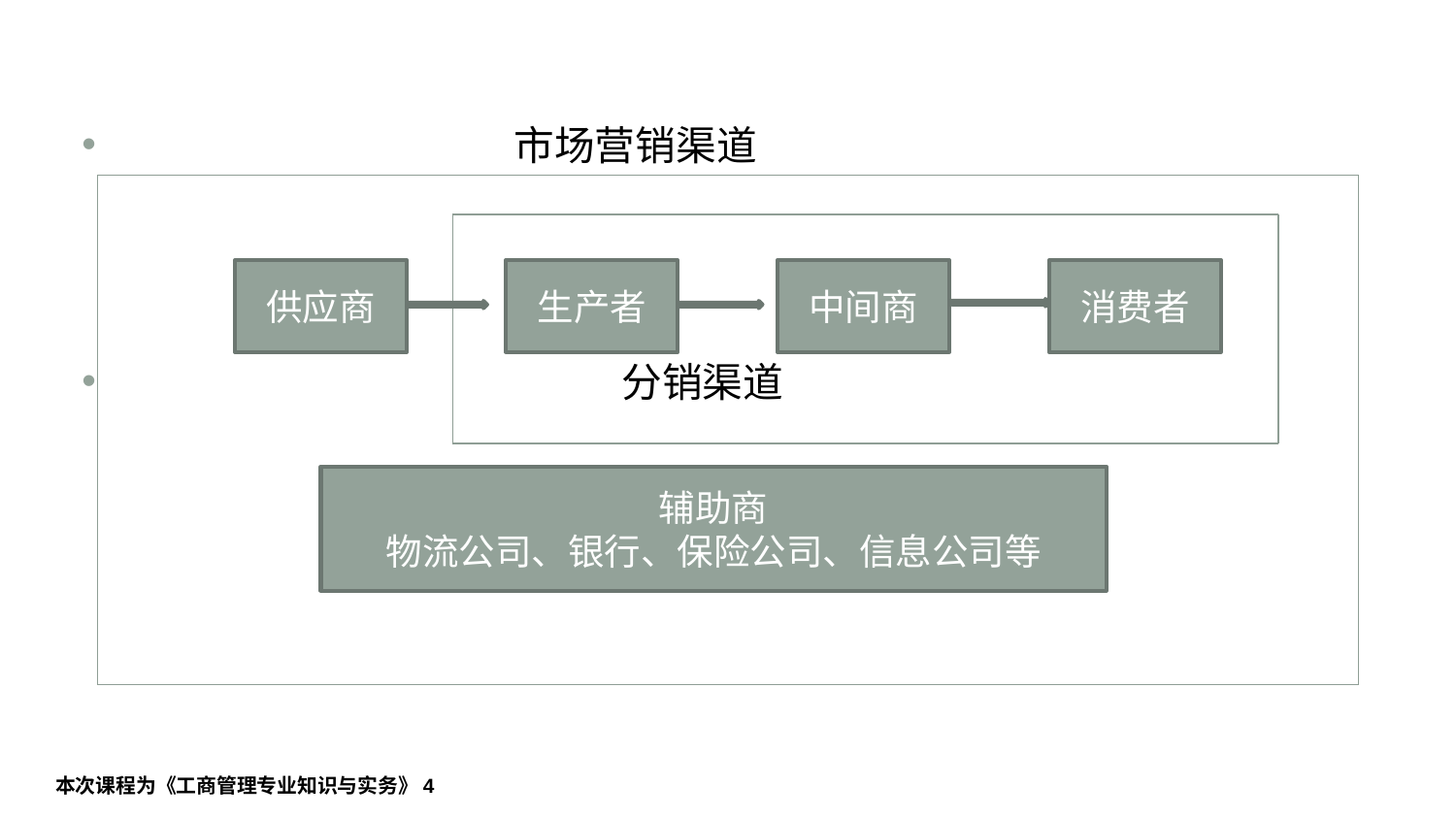

#
                                            市场营销渠道

                                                        分销渠道

供应商
生产者
中间商
消费者

辅助商
物流公司、银行、保险公司、信息公司等